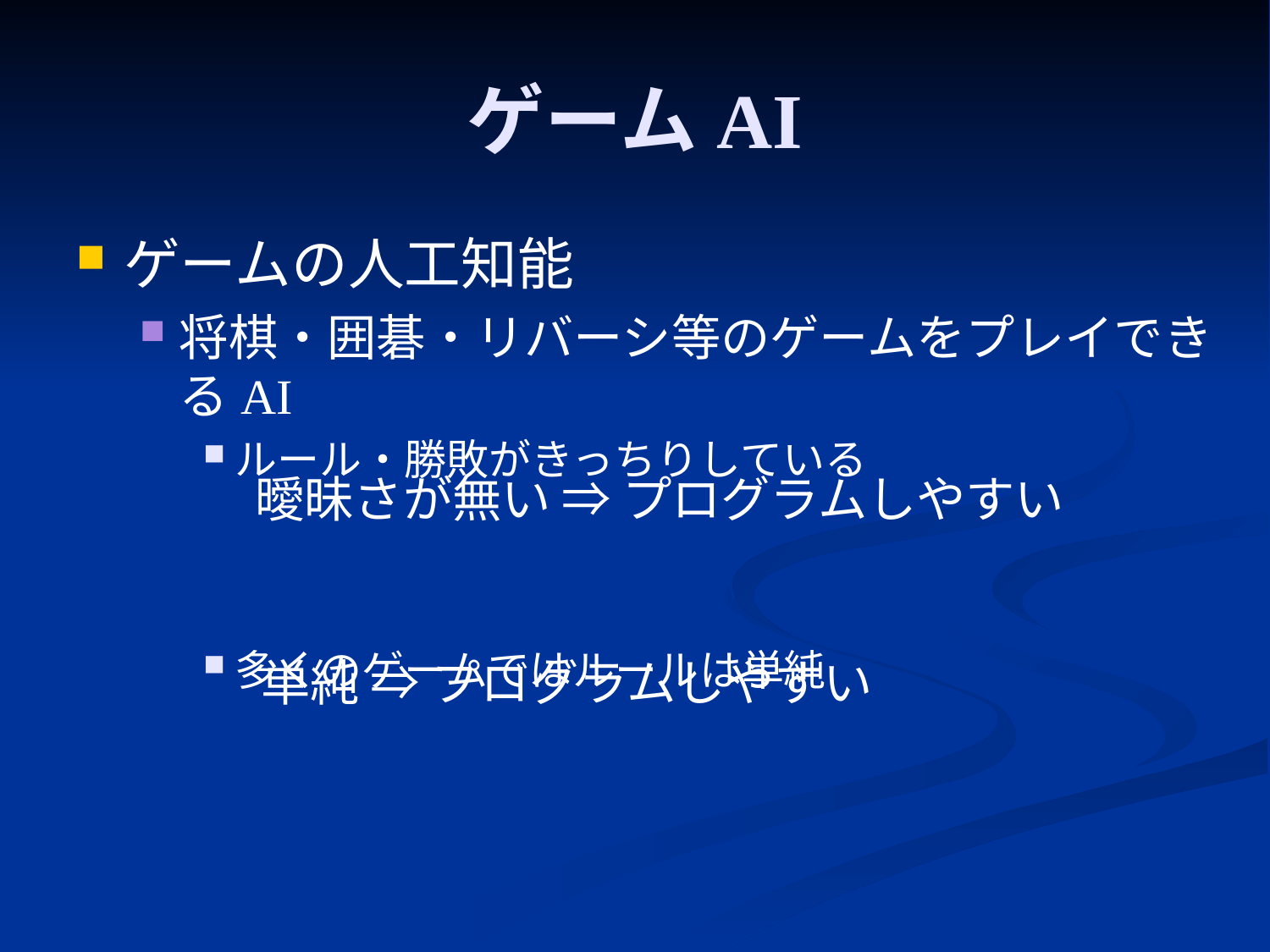

# ゲームAI
ゲームの人工知能
将棋・囲碁・リバーシ等のゲームをプレイできるAI
ルール・勝敗がきっちりしている

多くのゲームではルールは単純

曖昧さが無い ⇒ プログラムしやすい
単純 ⇒ プログラムしやすい